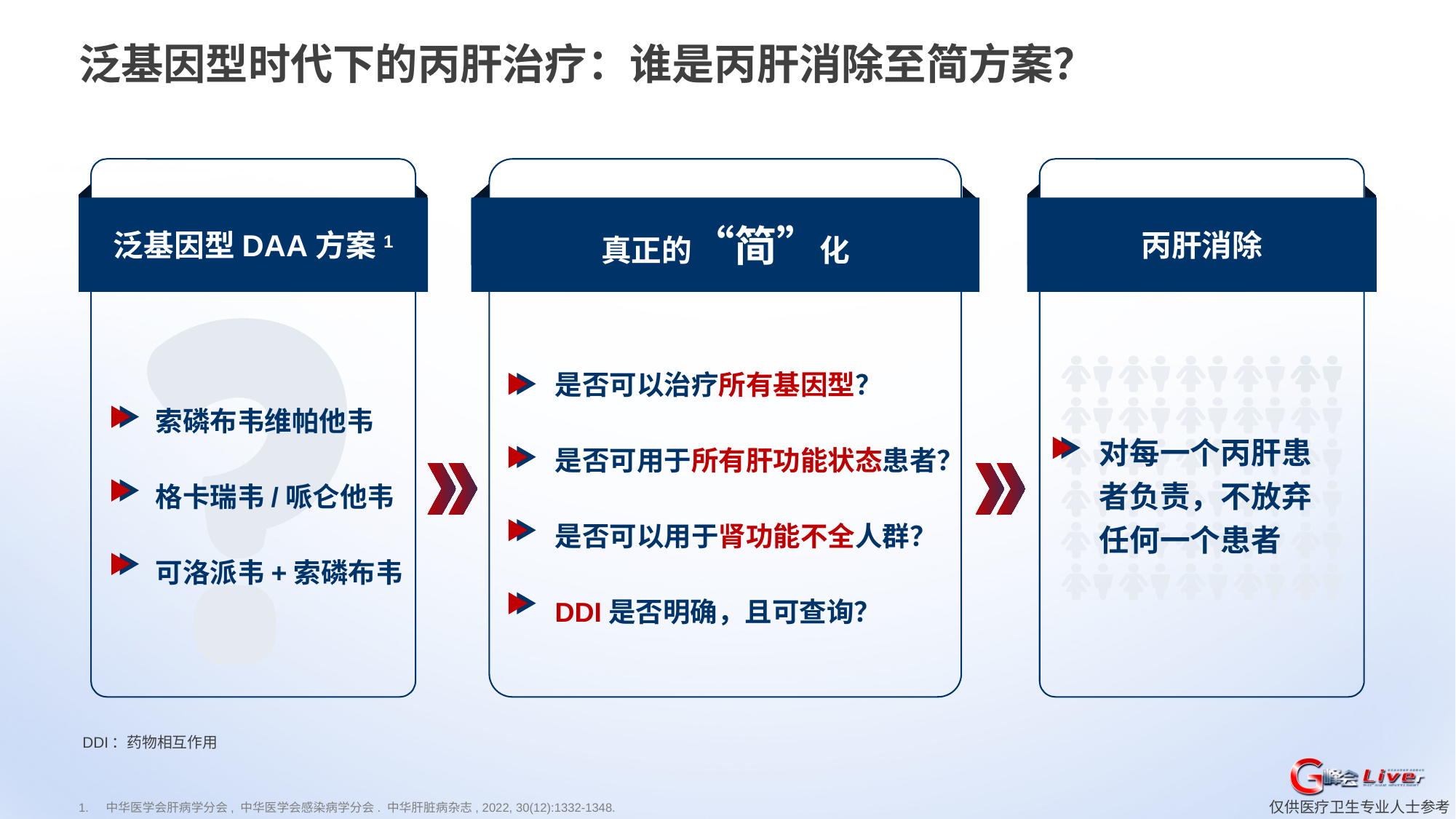

泛基因型时代下的丙肝治疗：谁是丙肝消除至简方案？

泛基因型DAA方案1
真正的“简”化
丙肝消除

是否可以治疗所有基因型？
是否可用于所有肝功能状态患者？
是否可以用于肾功能不全人群？
DDI是否明确，且可查询？

索磷布韦维帕他韦
格卡瑞韦/哌仑他韦
可洛派韦+索磷布韦

对每一个丙肝患者负责，不放弃任何一个患者

DDI：药物相互作用
中华医学会肝病学分会, 中华医学会感染病学分会. 中华肝脏病杂志, 2022, 30(12):1332-1348.